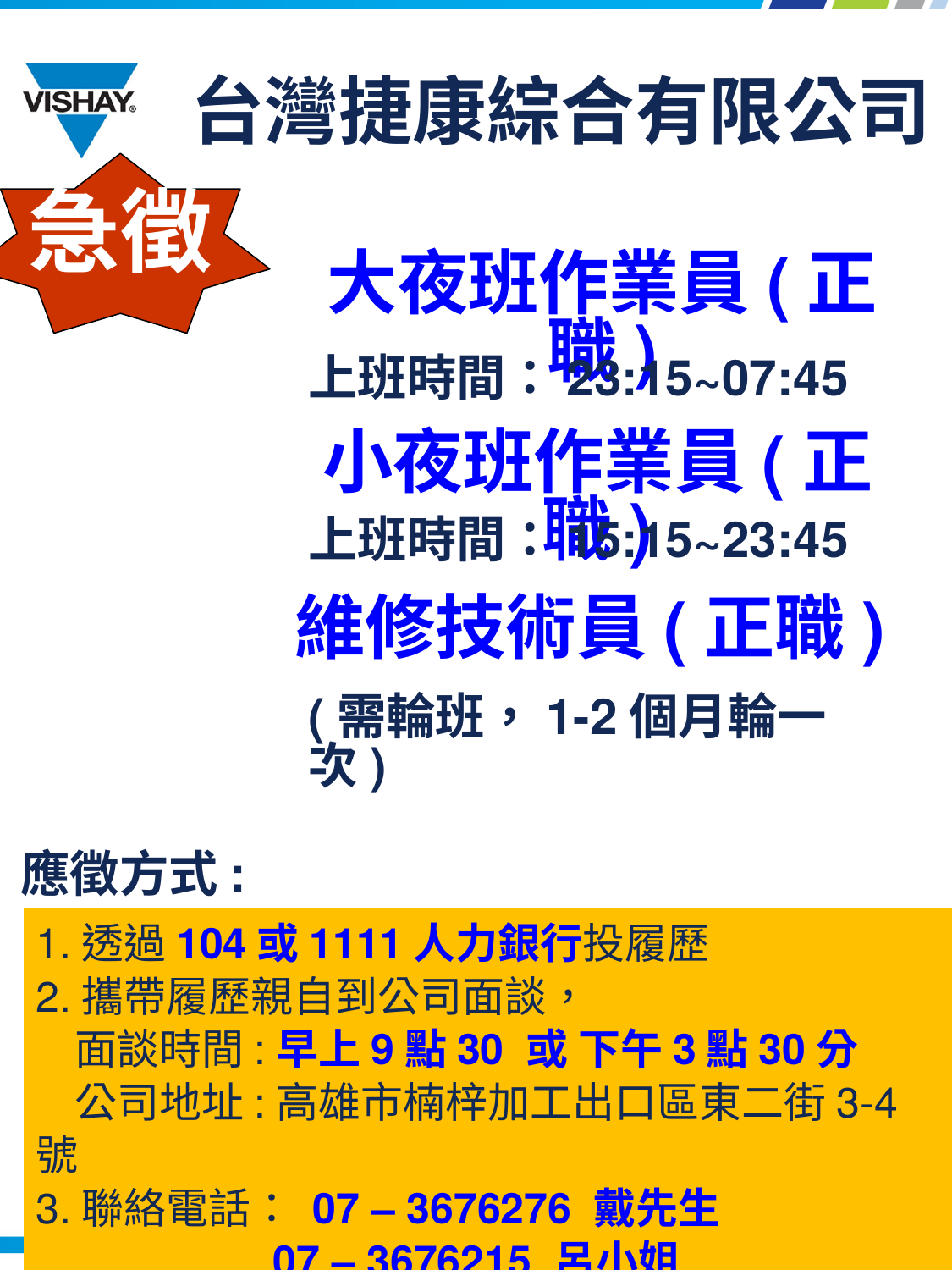

台灣捷康綜合有限公司
急徵
大夜班作業員(正職)
上班時間：23:15~07:45
小夜班作業員(正職)
上班時間：15:15~23:45
維修技術員(正職)
心理探索(心理測驗)(依每季主題)
(需輪班，1-2個月輪一次)
應徵方式:
1.透過104或1111人力銀行投履歷
2.攜帶履歷親自到公司面談，
   面談時間:早上9點30 或 下午3點30分
   公司地址:高雄市楠梓加工出口區東二街3-4號
3.聯絡電話： 07 – 3676276 戴先生
                    07 – 3676215 呂小姐
1